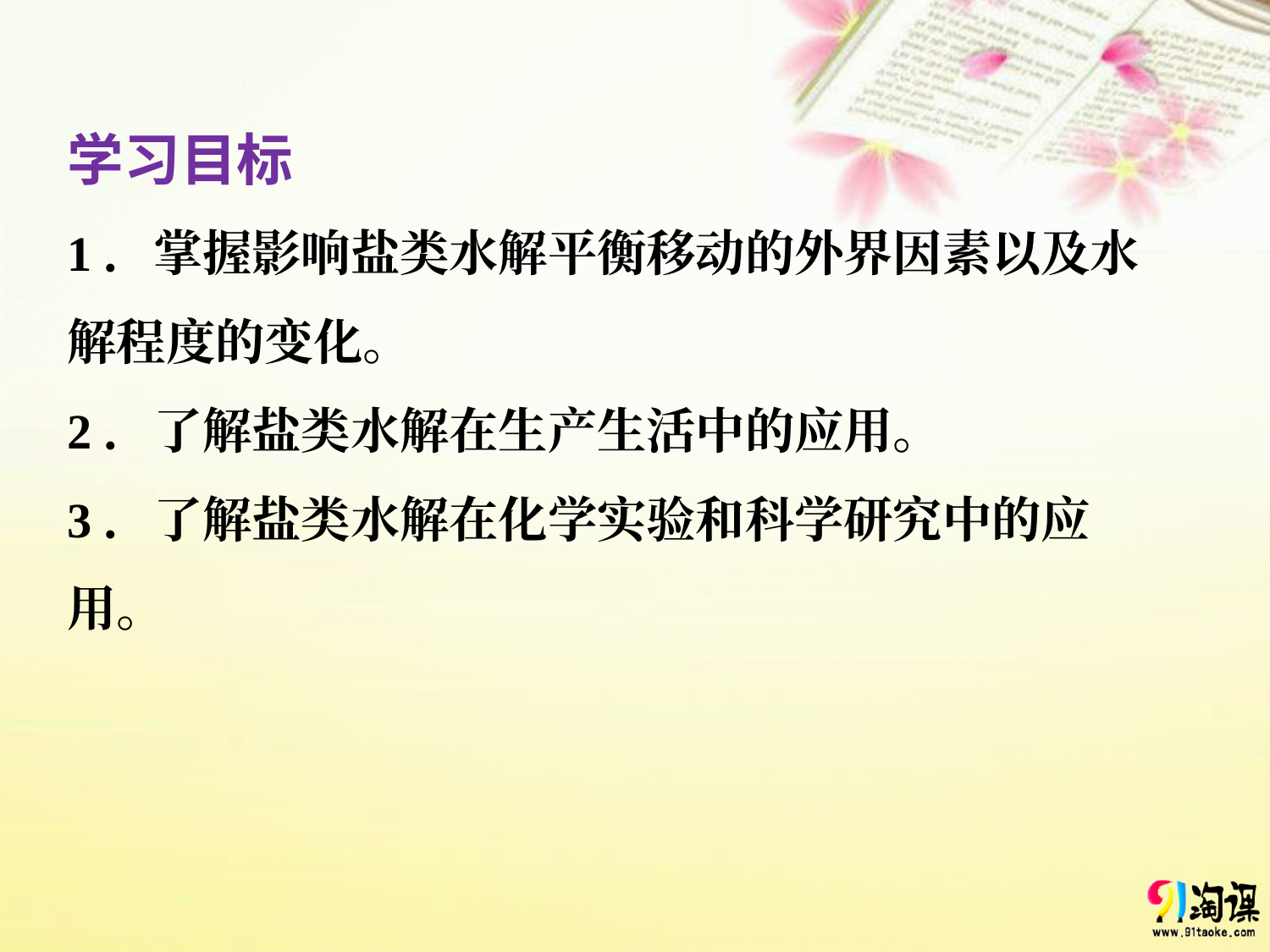

学习目标
1．掌握影响盐类水解平衡移动的外界因素以及水解程度的变化。
2．了解盐类水解在生产生活中的应用。
3．了解盐类水解在化学实验和科学研究中的应用。